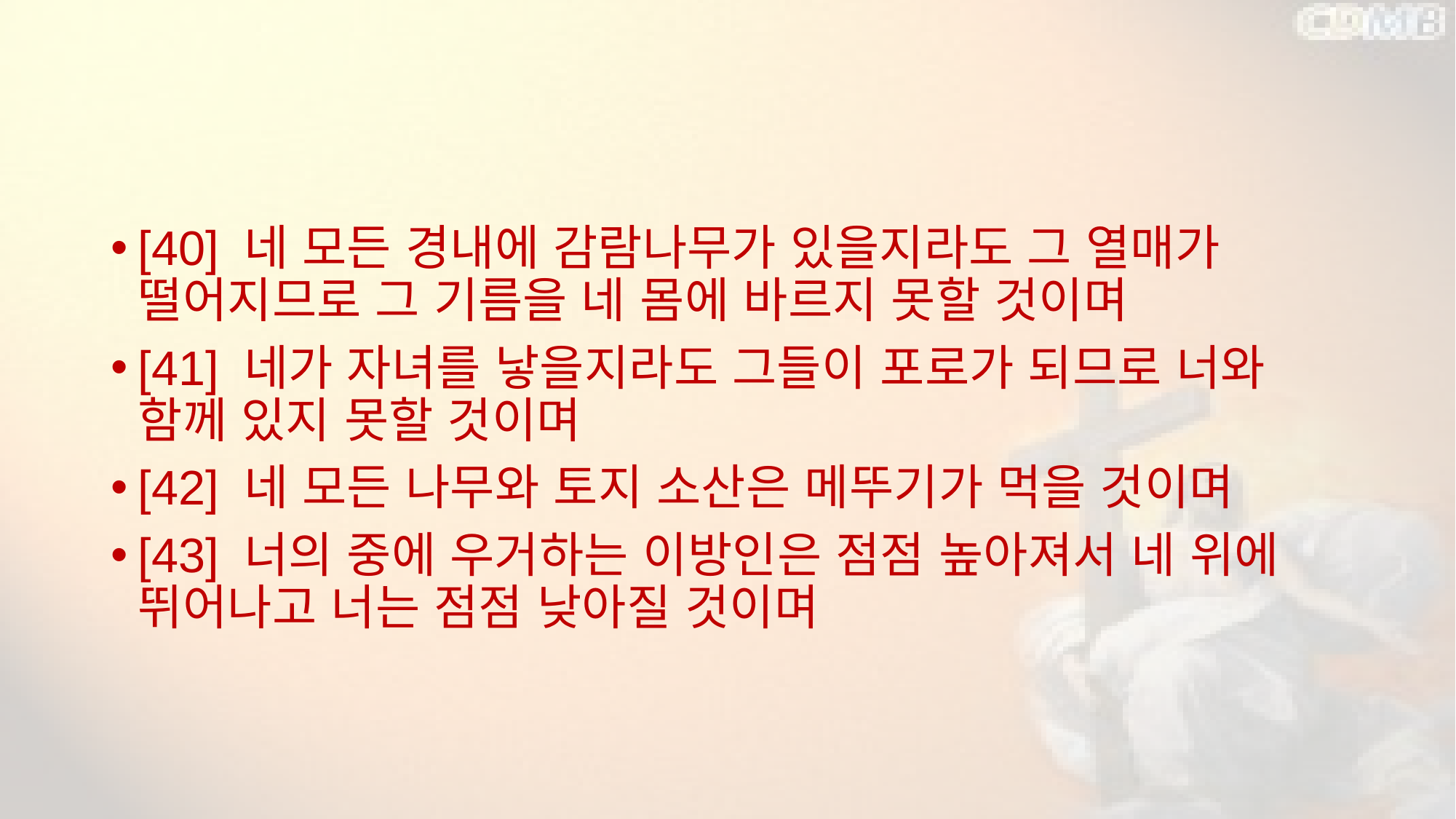

#
[40] 네 모든 경내에 감람나무가 있을지라도 그 열매가 떨어지므로 그 기름을 네 몸에 바르지 못할 것이며
[41] 네가 자녀를 낳을지라도 그들이 포로가 되므로 너와 함께 있지 못할 것이며
[42] 네 모든 나무와 토지 소산은 메뚜기가 먹을 것이며
[43] 너의 중에 우거하는 이방인은 점점 높아져서 네 위에 뛰어나고 너는 점점 낮아질 것이며